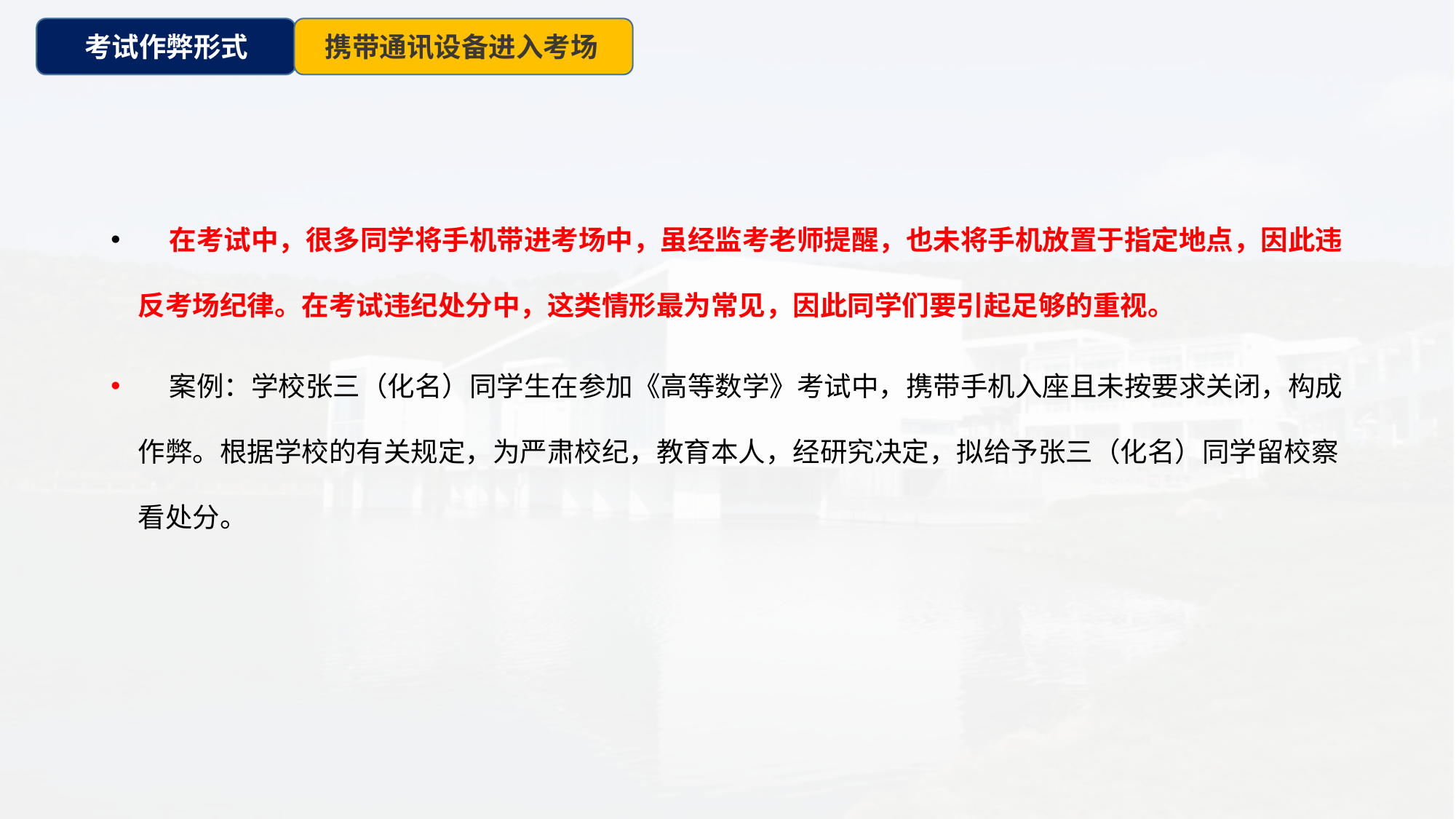

考试作弊形式

携带通讯设备进入考场
    在考试中，很多同学将手机带进考场中，虽经监考老师提醒，也未将手机放置于指定地点，因此违反考场纪律。在考试违纪处分中，这类情形最为常见，因此同学们要引起足够的重视。
    案例：学校张三（化名）同学生在参加《高等数学》考试中，携带手机入座且未按要求关闭，构成作弊。根据学校的有关规定，为严肃校纪，教育本人，经研究决定，拟给予张三（化名）同学留校察看处分。